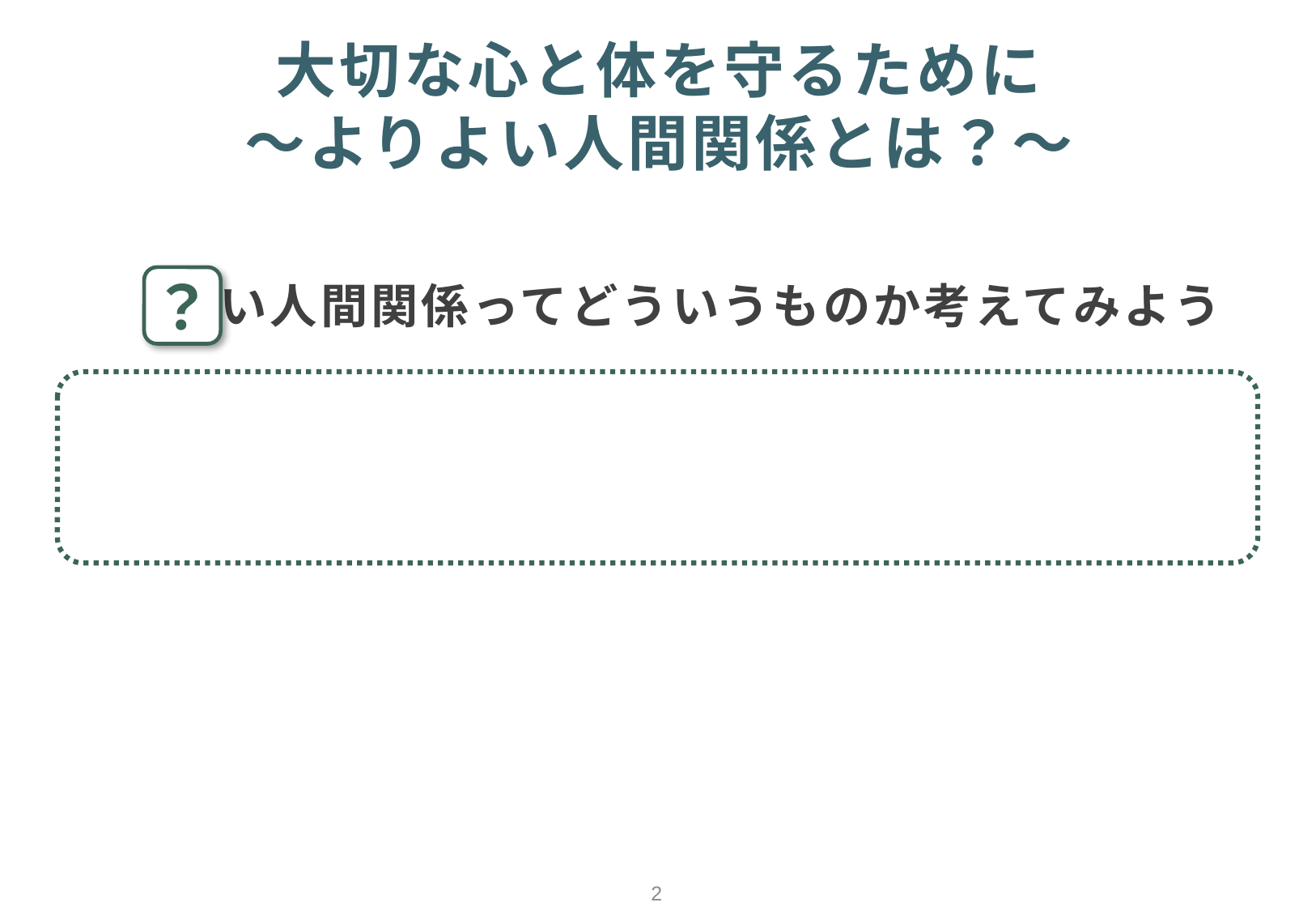

大切な心と体を守るために
～よりよい人間関係とは？～
？
よい人間関係ってどういうものか考えてみよう

2